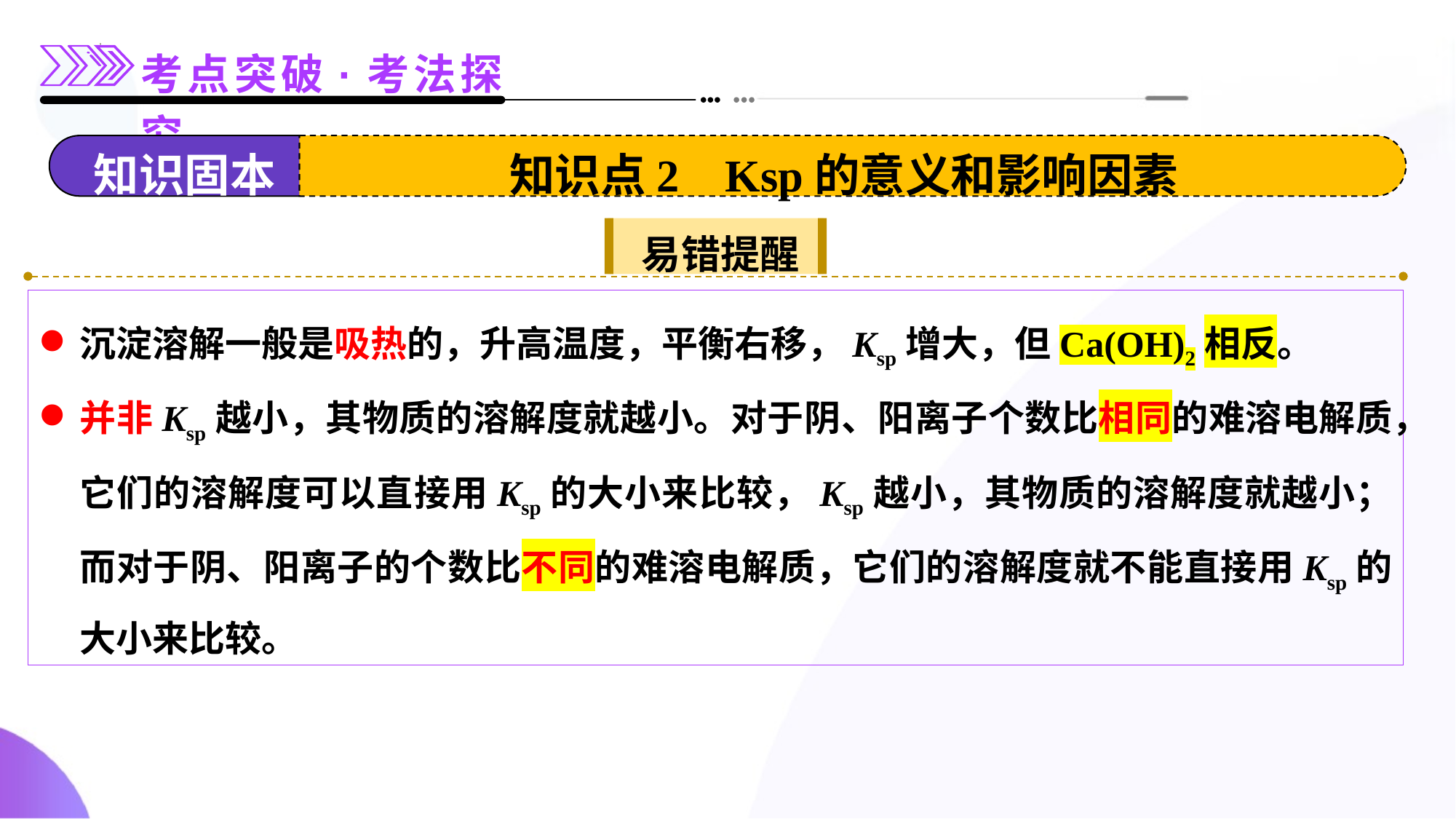

知识点2    Ksp的意义和影响因素

易错提醒
沉淀溶解一般是吸热的，升高温度，平衡右移，Ksp增大，但Ca(OH)2相反。
并非Ksp越小，其物质的溶解度就越小。对于阴、阳离子个数比相同的难溶电解质，它们的溶解度可以直接用Ksp的大小来比较，Ksp越小，其物质的溶解度就越小；而对于阴、阳离子的个数比不同的难溶电解质，它们的溶解度就不能直接用Ksp的大小来比较。